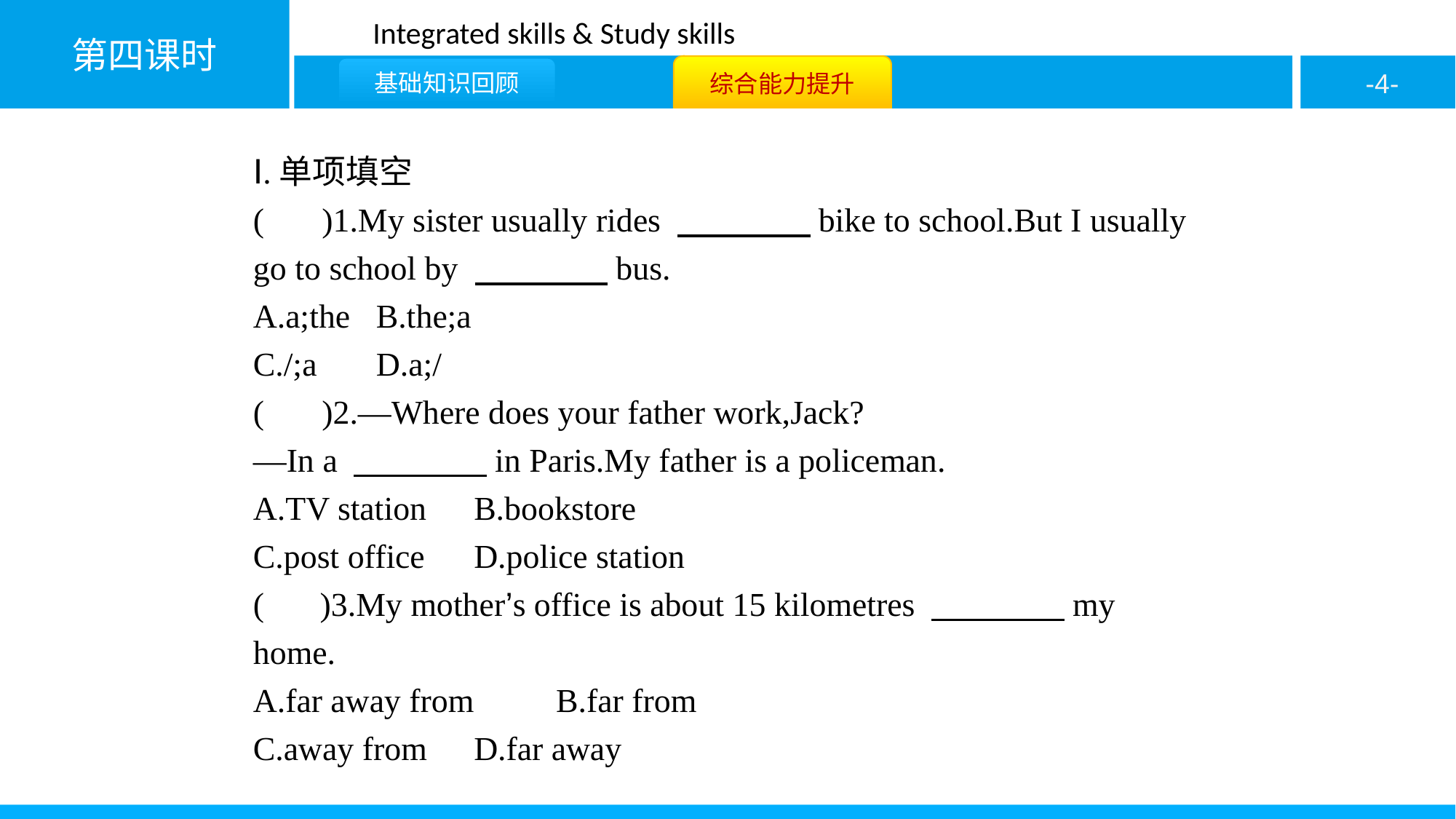

Ⅰ.单项填空
(  D  )1.My sister usually rides 　　　　bike to school.But I usually go to school by 　　　　bus.
A.a;the	B.the;a
C./;a	D.a;/
(  D  )2.—Where does your father work,Jack?
—In a 　　　　in Paris.My father is a policeman.
A.TV station	B.bookstore
C.post office	D.police station
(  C  )3.My mother’s office is about 15 kilometres 　　　　my home.
A.far away from	B.far from
C.away from	D.far away